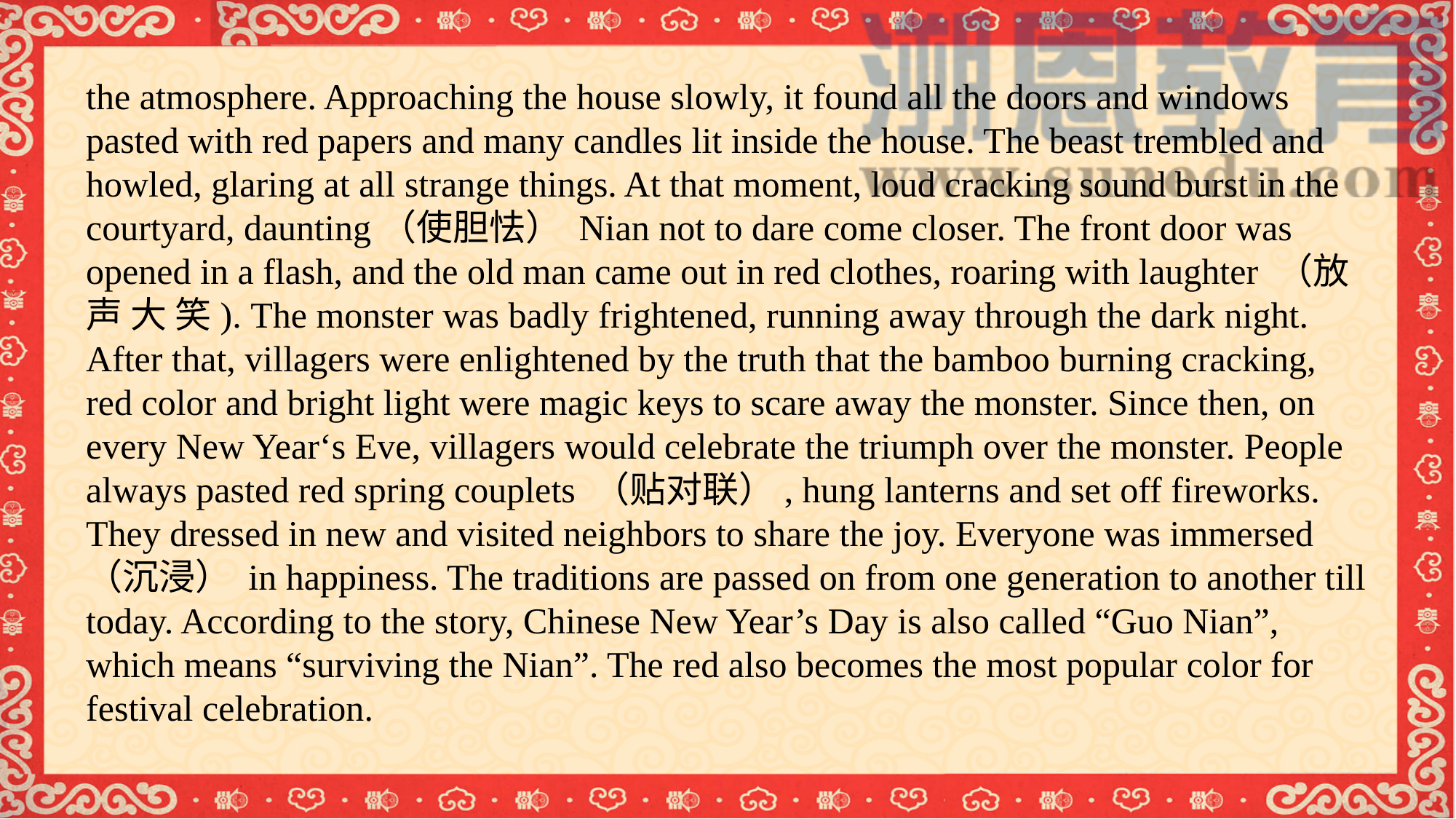

the atmosphere. Approaching the house slowly, it found all the doors and windows pasted with red papers and many candles lit inside the house. The beast trembled and howled, glaring at all strange things. At that moment, loud cracking sound burst in the courtyard, daunting（使胆怯） Nian not to dare come closer. The front door was opened in a flash, and the old man came out in red clothes, roaring with laughter （放 声 大 笑). The monster was badly frightened, running away through the dark night. After that, villagers were enlightened by the truth that the bamboo burning cracking, red color and bright light were magic keys to scare away the monster. Since then, on every New Year‘s Eve, villagers would celebrate the triumph over the monster. People always pasted red spring couplets （贴对联）, hung lanterns and set off fireworks. They dressed in new and visited neighbors to share the joy. Everyone was immersed （沉浸） in happiness. The traditions are passed on from one generation to another till today. According to the story, Chinese New Year’s Day is also called “Guo Nian”, which means “surviving the Nian”. The red also becomes the most popular color for festival celebration.